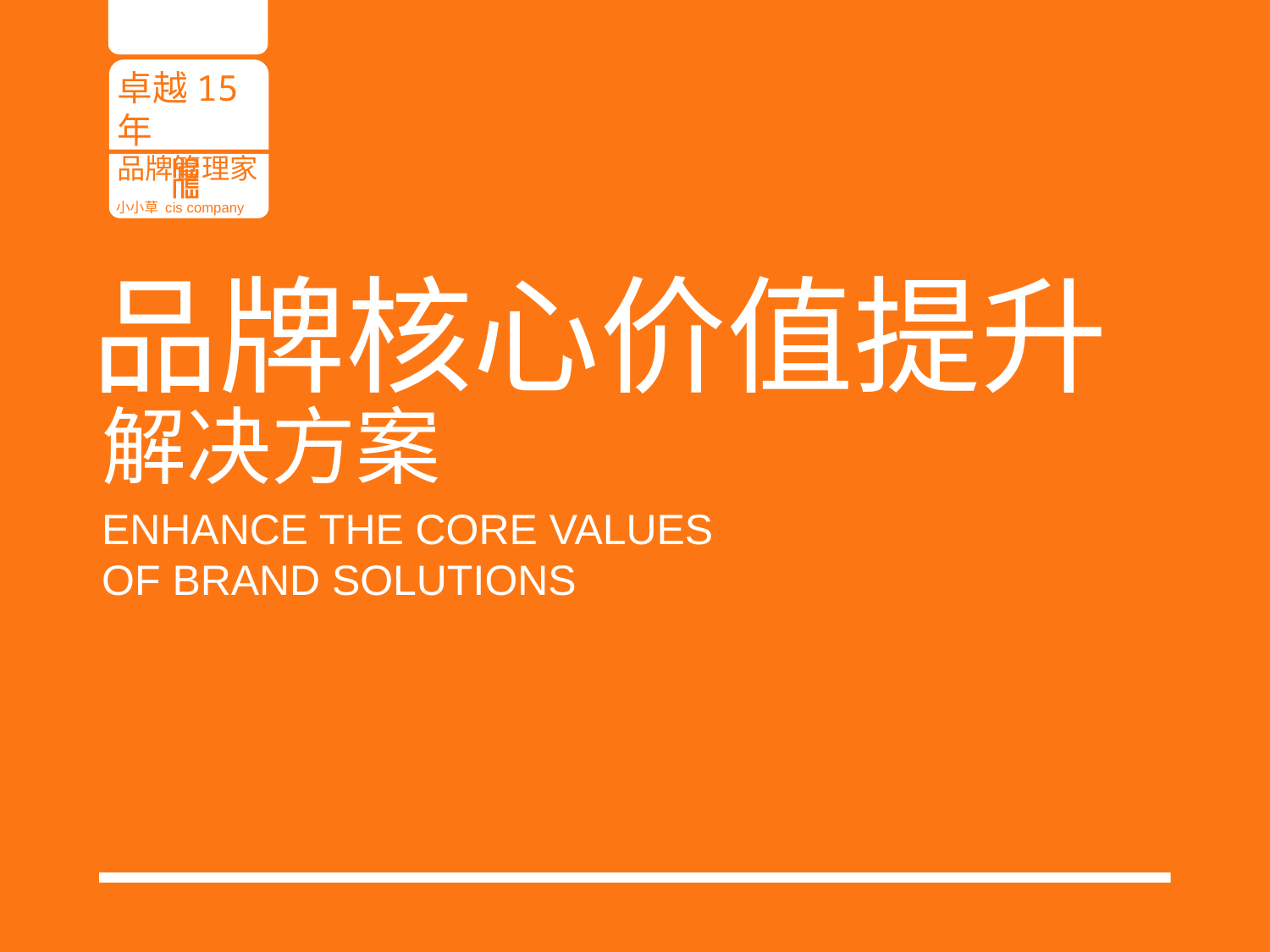

卓越15年
品牌管理家

小小草 cis company

品牌核心价值提升
解决方案
ENHANCE THE CORE VALUES
OF BRAND SOLUTIONS